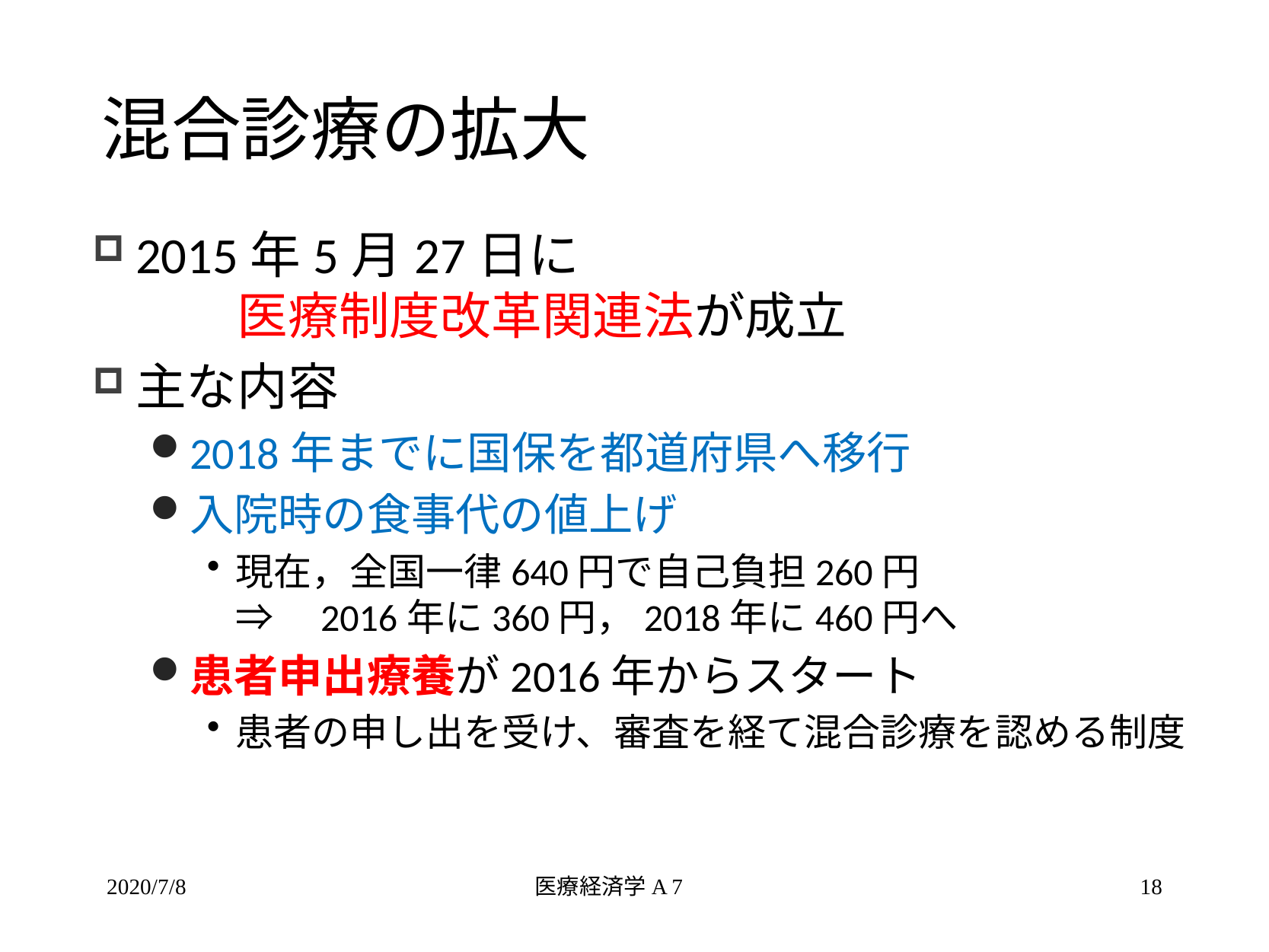

# 混合診療の拡大
2015年5月27日に
　　医療制度改革関連法が成立
主な内容
2018年までに国保を都道府県へ移行
入院時の食事代の値上げ
現在，全国一律640円で自己負担260円
⇒　2016年に360円，2018年に460円へ
患者申出療養が2016年からスタート
患者の申し出を受け、審査を経て混合診療を認める制度

2020/7/8
医療経済学A 7
18